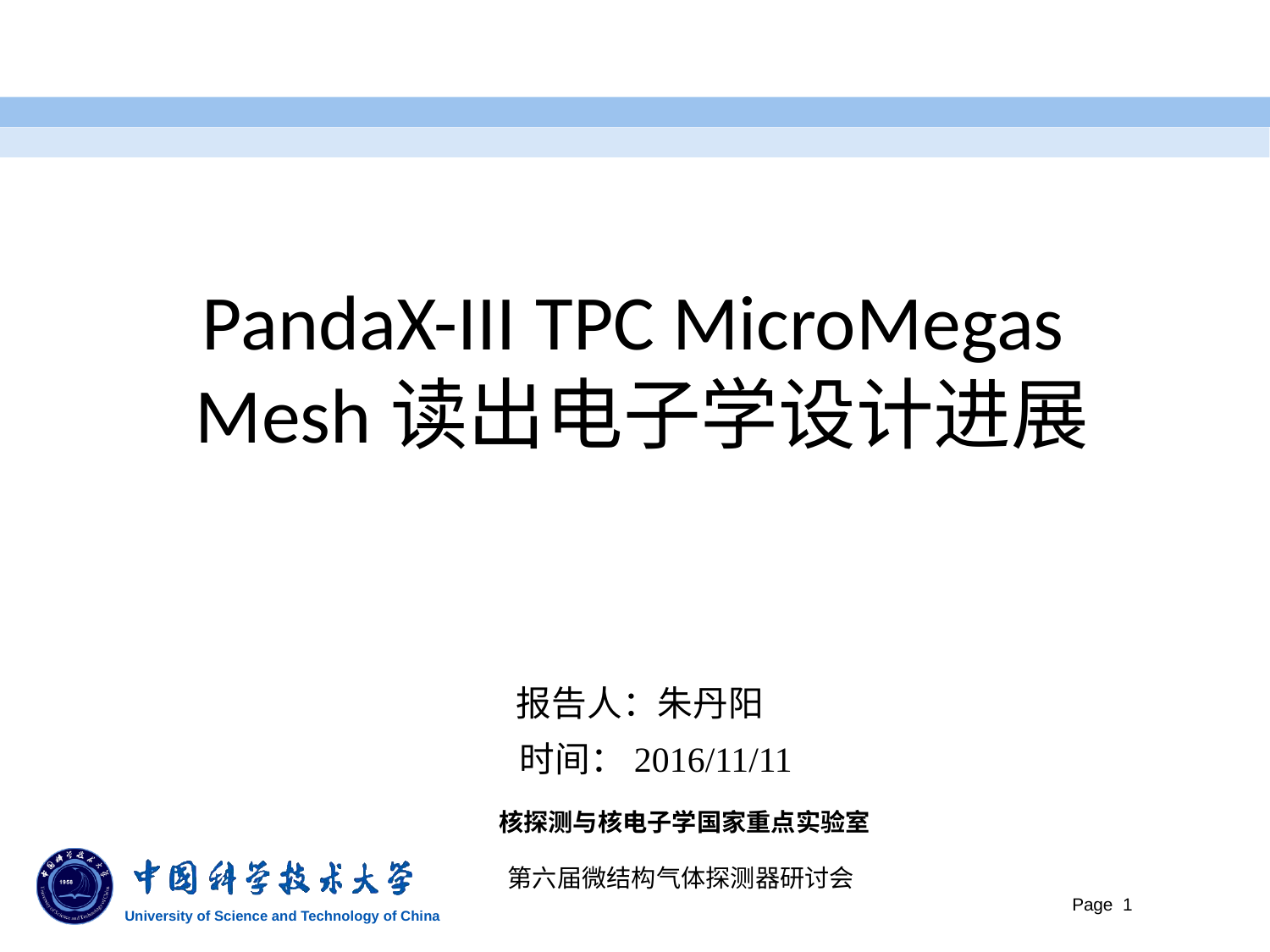

PandaX-III TPC MicroMegas
Mesh读出电子学设计进展

报告人：朱丹阳
   时间：2016/11/11

核核探测与核电子学国家重点实验室
国家重点实验室
核第六届微结构气体探测器研讨会国家重点实验室